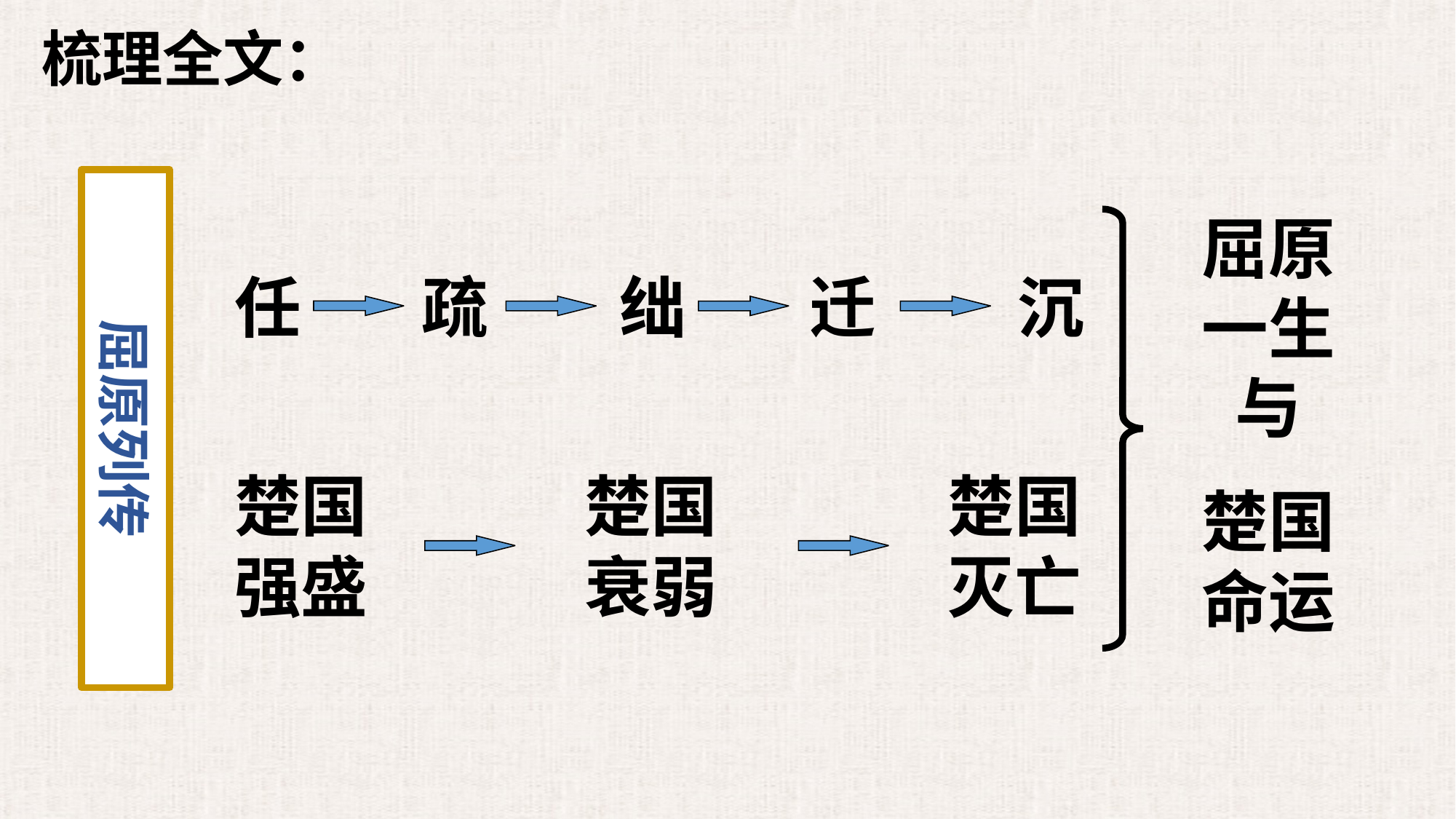

梳理全文：
屈原列传
屈原一生与
楚国命运

绌
迁
任
疏
沉

楚国强盛
楚国衰弱
楚国灭亡